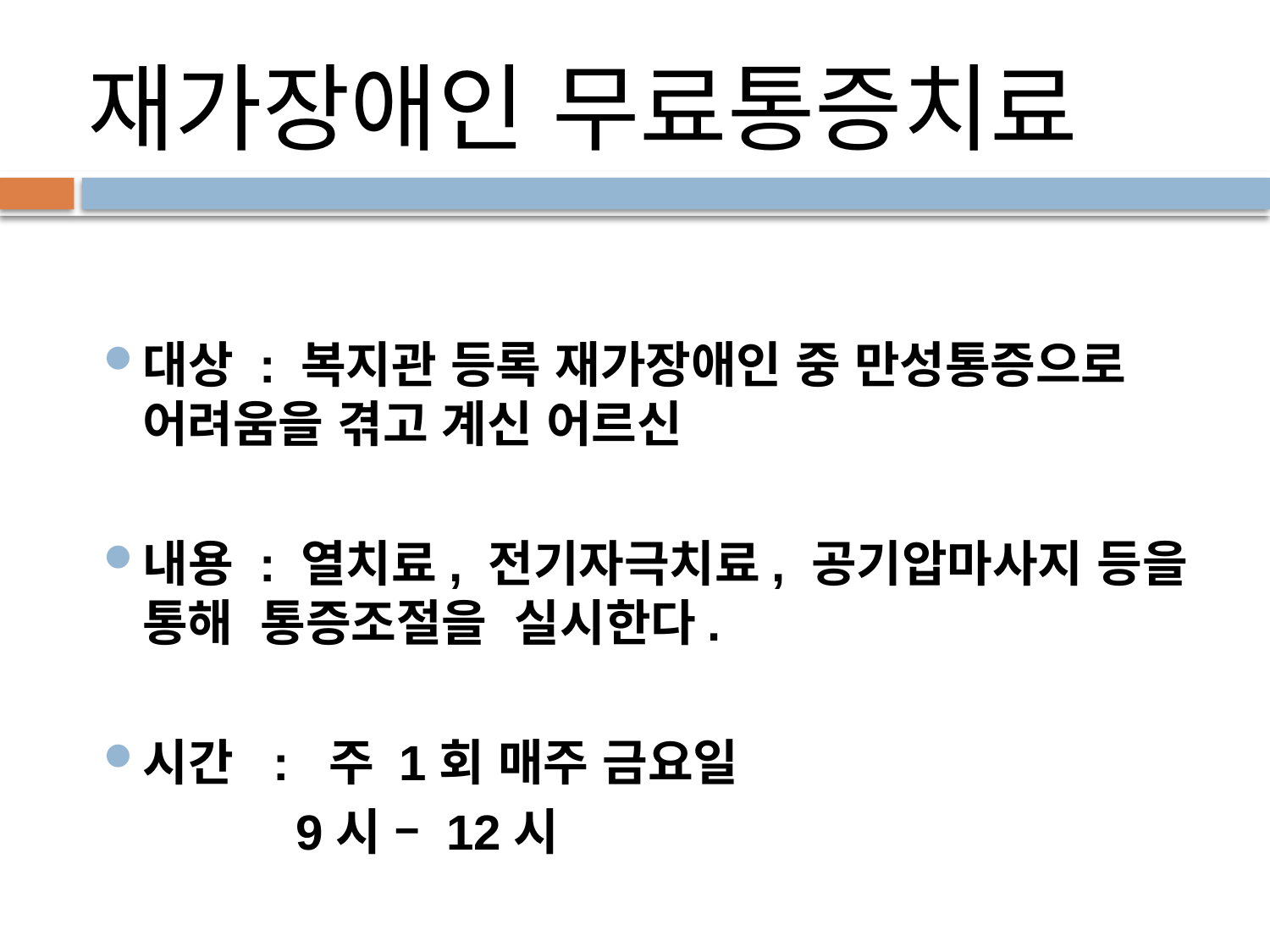

# 재가장애인 무료통증치료
대상 : 복지관 등록 재가장애인 중 만성통증으로 어려움을 겪고 계신 어르신

내용 : 열치료, 전기자극치료, 공기압마사지 등을  통해  통증조절을  실시한다.

시간  :  주 1회 매주 금요일
              9시 – 12시